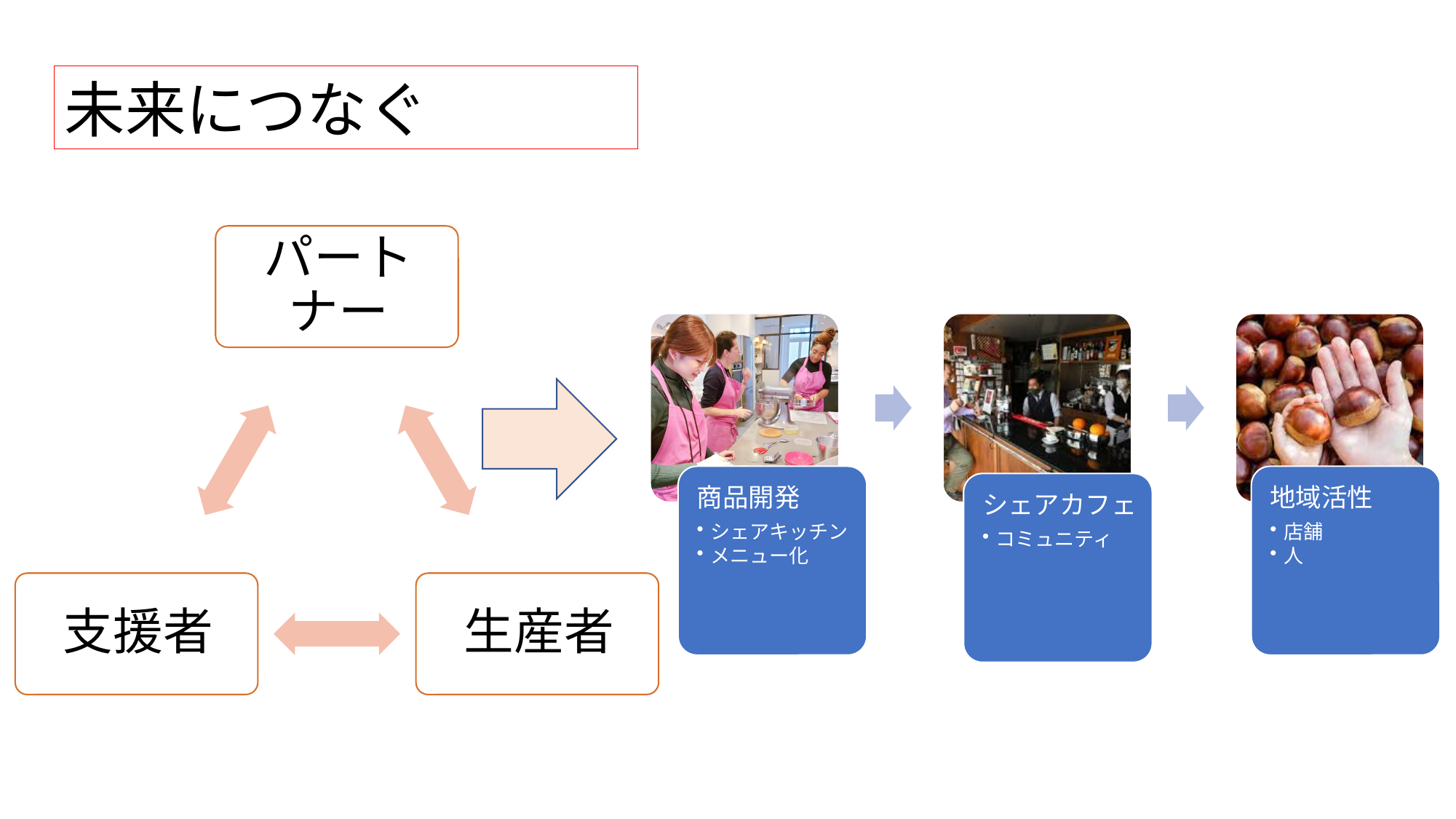

未来につなぐ
パートナー

生産者

支援者

商品開発
シェアキッチン
メニュー化

シェアカフェ
コミュニティ

地域活性
店舗
人